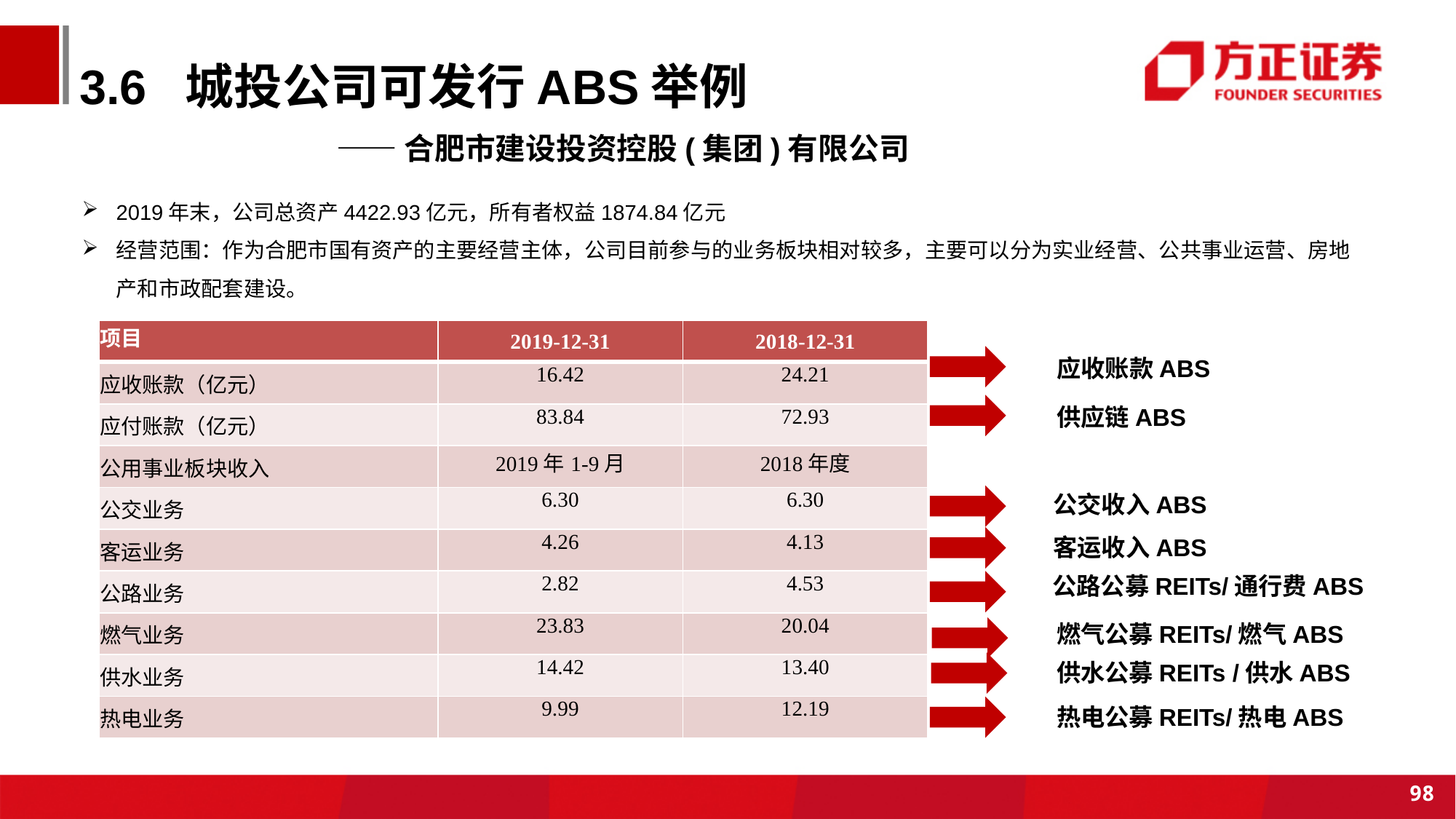

# 3.6  城投公司可发行ABS举例
——合肥市建设投资控股(集团)有限公司
2019年末，公司总资产4422.93亿元，所有者权益1874.84亿元
经营范围：作为合肥市国有资产的主要经营主体，公司目前参与的业务板块相对较多，主要可以分为实业经营、公共事业运营、房地产和市政配套建设。
| 项目 | 2019-12-31 | 2018-12-31 |
| --- | --- | --- |
| 应收账款（亿元） | 16.42 | 24.21 |
| 应付账款（亿元） | 83.84 | 72.93 |
| 公用事业板块收入 | 2019年1-9月 | 2018年度 |
| 公交业务 | 6.30 | 6.30 |
| 客运业务 | 4.26 | 4.13 |
| 公路业务 | 2.82 | 4.53 |
| 燃气业务 | 23.83 | 20.04 |
| 供水业务 | 14.42 | 13.40 |
| 热电业务 | 9.99 | 12.19 |
应收账款ABS

供应链ABS

燃气公募REITs/燃气ABS

供水公募REITs /供水ABS

热电公募REITs/热电ABS

公交收入ABS
客运收入ABS
公路公募REITs/通行费ABS
98